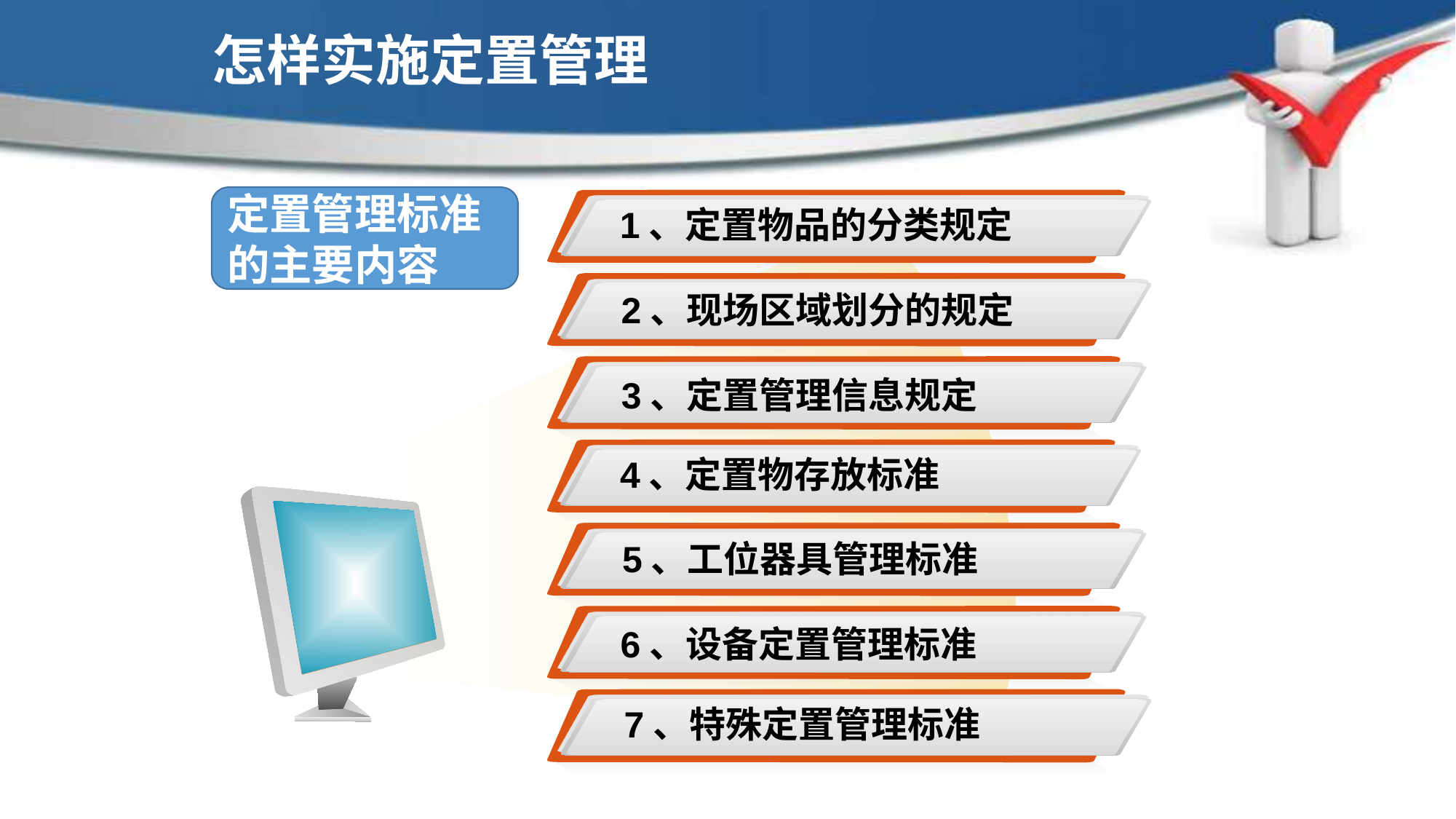

怎样实施定置管理
定置管理标准的主要内容

1、定置物品的分类规定

2、现场区域划分的规定

3、定置管理信息规定

4、定置物存放标准

5、工位器具管理标准

现场6S定置管理

6、设备定置管理标准

7、特殊定置管理标准